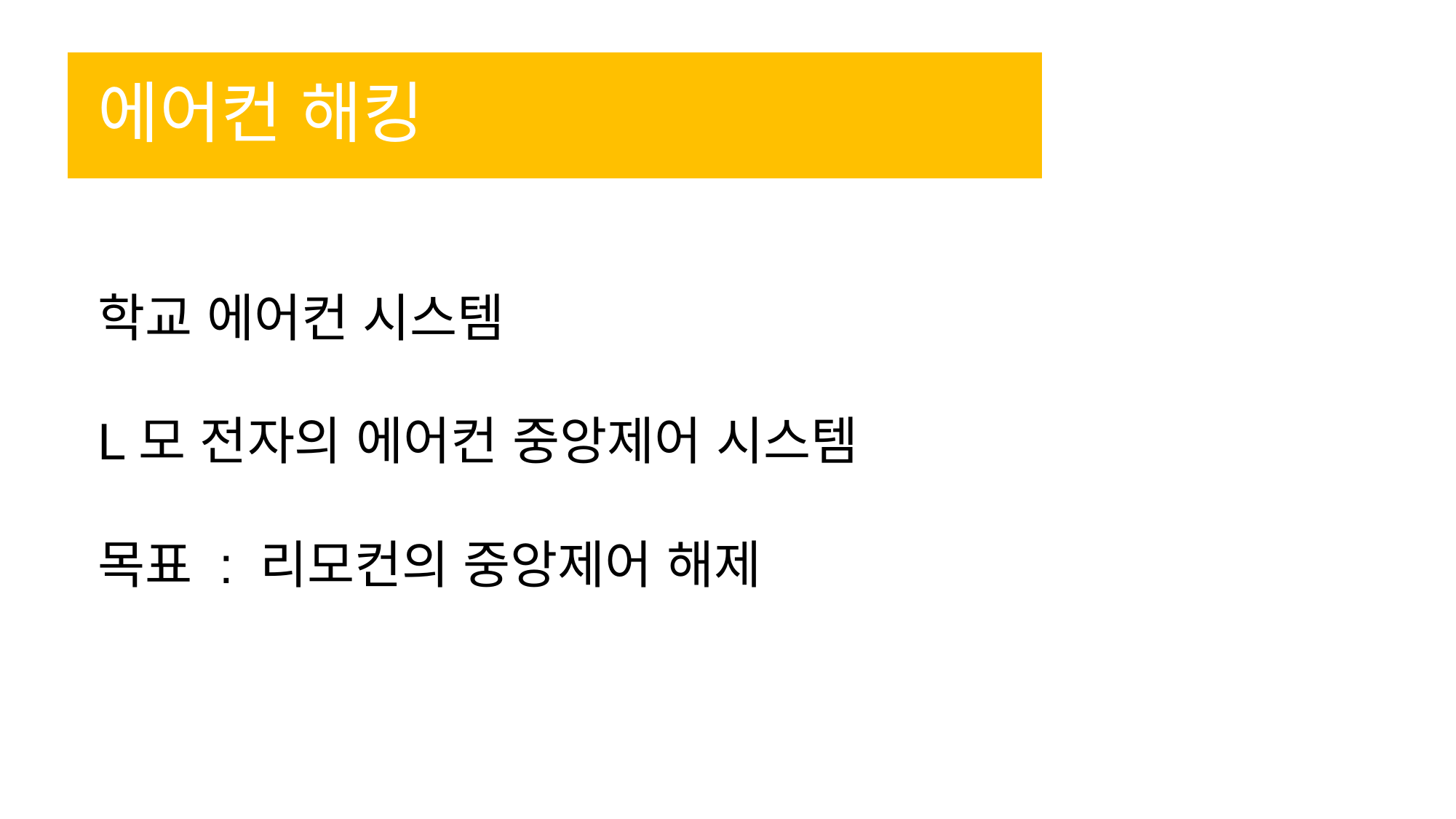

# 에어컨 해킹

학교 에어컨 시스템

L모 전자의 에어컨 중앙제어 시스템

목표 : 리모컨의 중앙제어 해제